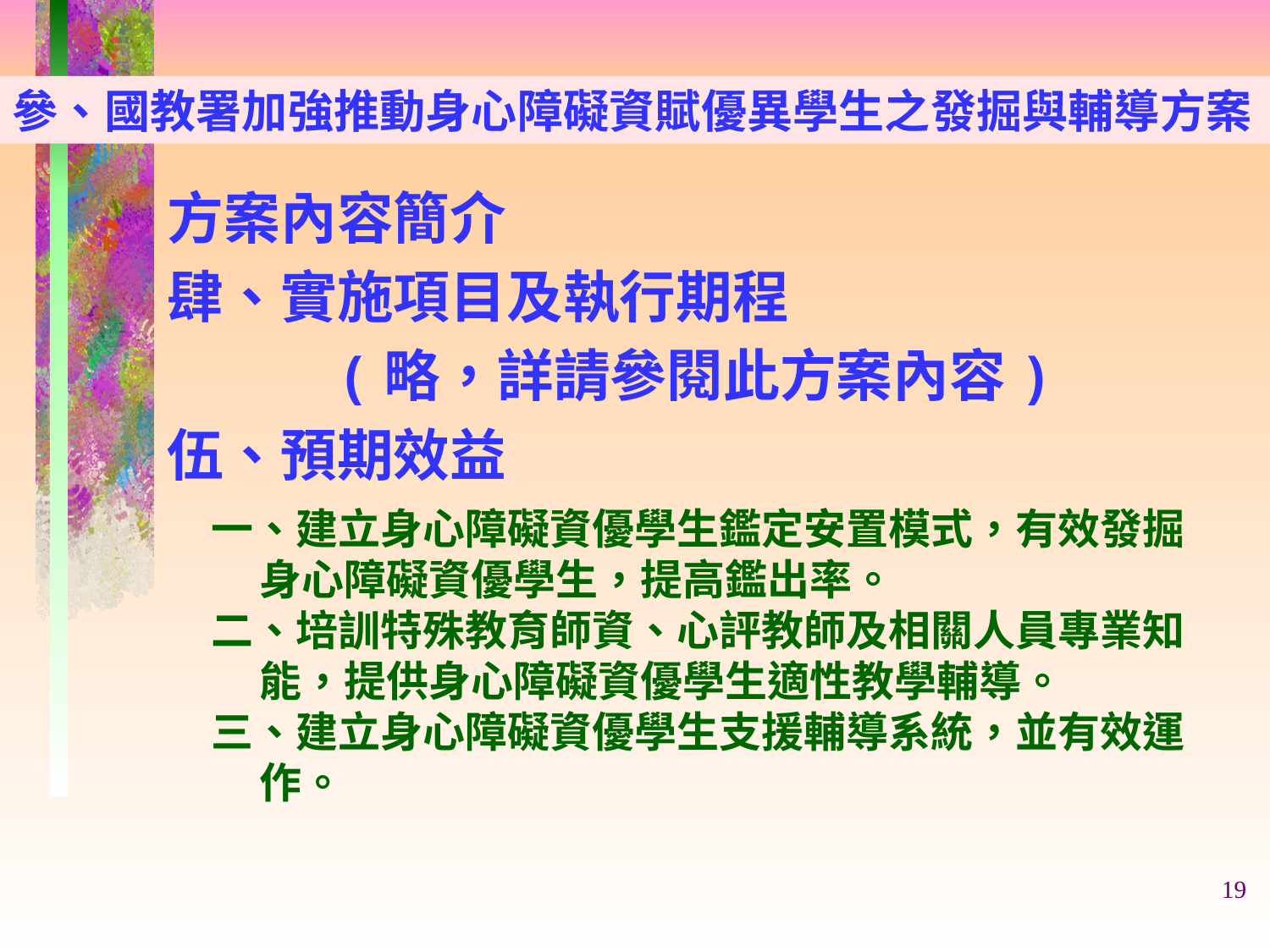

參、國教署加強推動身心障礙資賦優異學生之發掘與輔導方案
方案內容簡介
肆、實施項目及執行期程
     (略，詳請參閱此方案內容)
伍、預期效益

一、建立身心障礙資優學生鑑定安置模式，有效發掘
    身心障礙資優學生，提高鑑出率。
二、培訓特殊教育師資、心評教師及相關人員專業知
    能，提供身心障礙資優學生適性教學輔導。
三、建立身心障礙資優學生支援輔導系統，並有效運
    作。
19